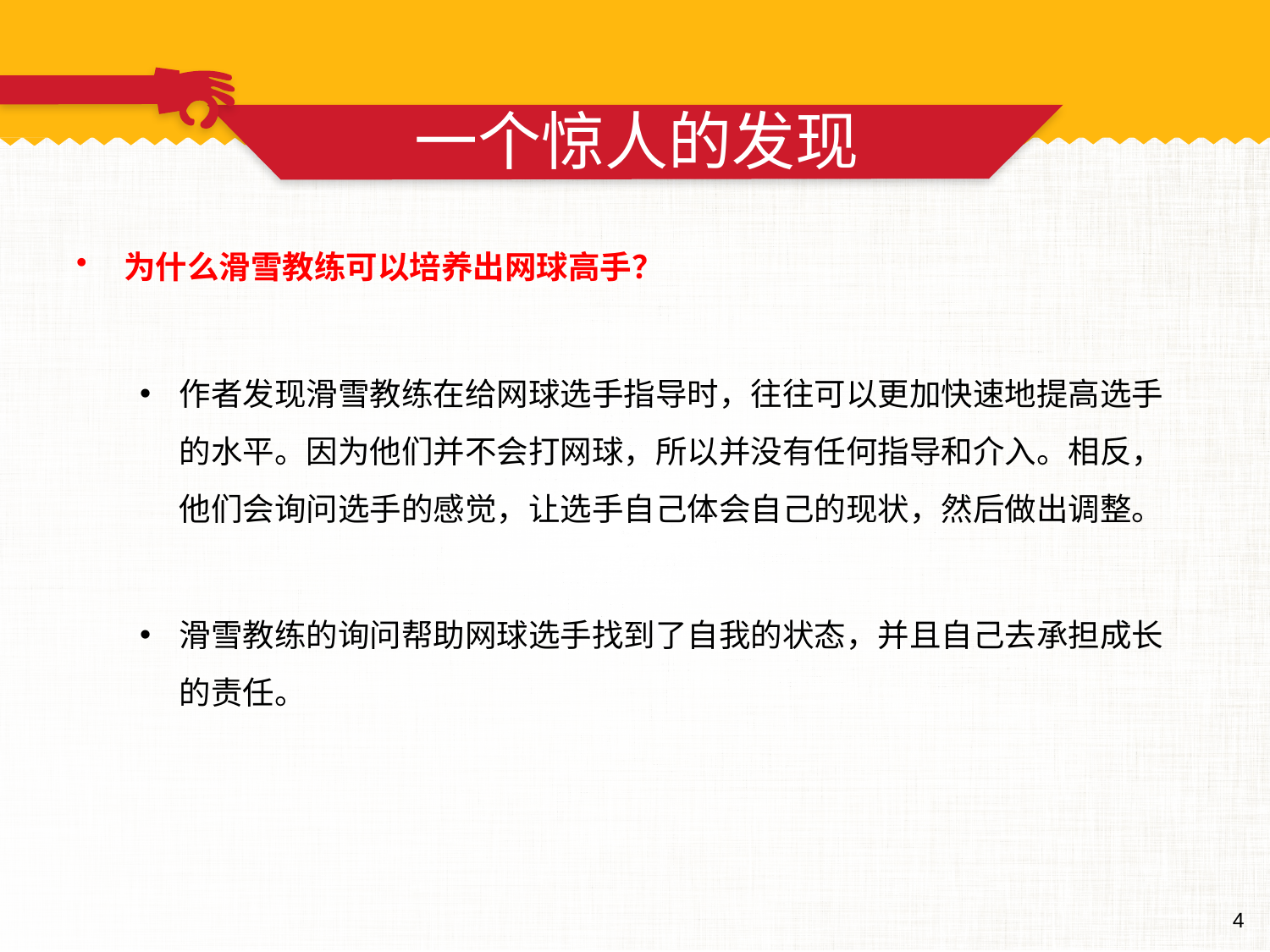

# 一个惊人的发现
为什么滑雪教练可以培养出网球高手？

作者发现滑雪教练在给网球选手指导时，往往可以更加快速地提高选手的水平。因为他们并不会打网球，所以并没有任何指导和介入。相反，他们会询问选手的感觉，让选手自己体会自己的现状，然后做出调整。

滑雪教练的询问帮助网球选手找到了自我的状态，并且自己去承担成长的责任。